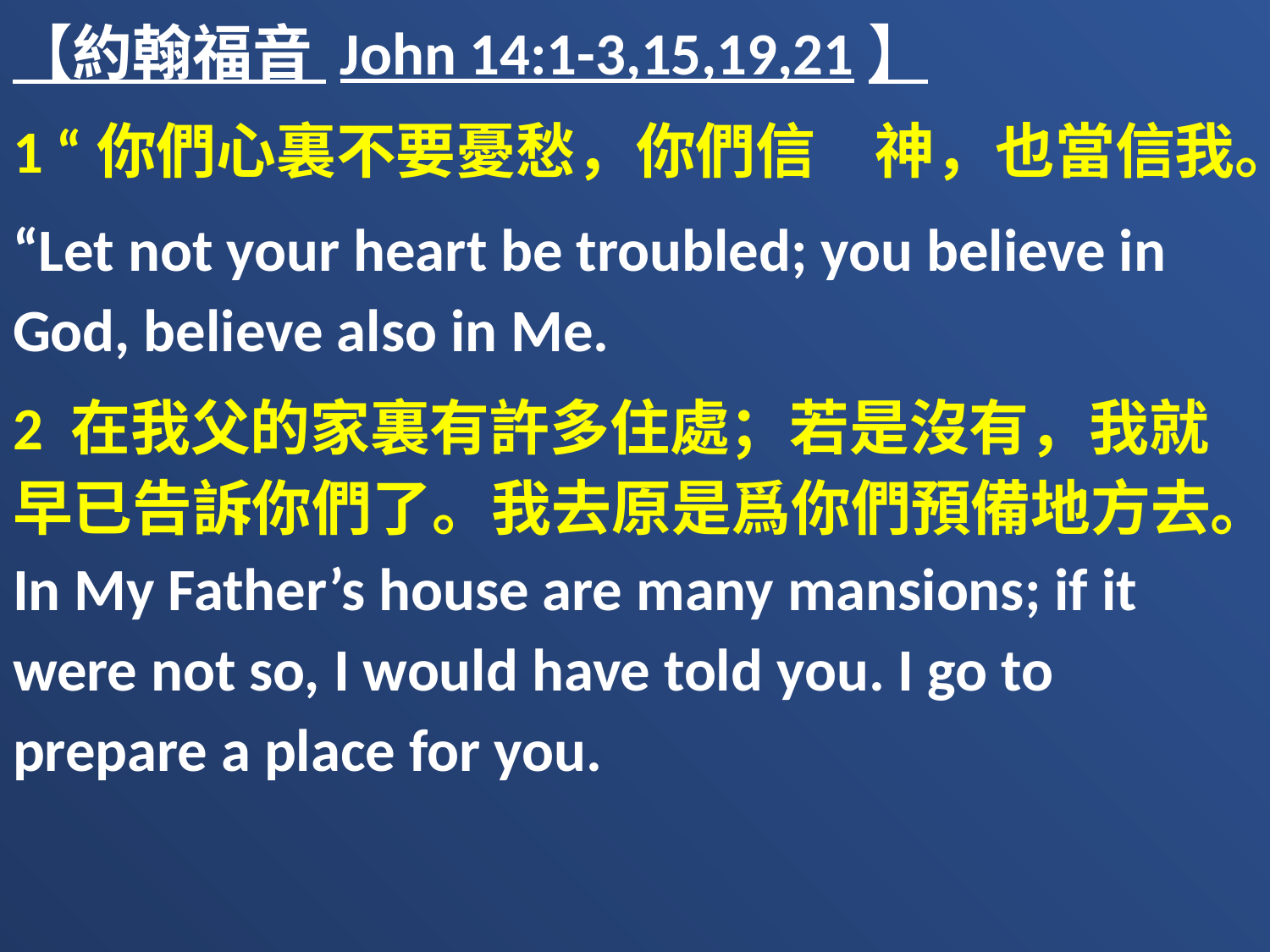

【約翰福音 John 14:1-3,15,19,21】
1 “你們心裏不要憂愁，你們信　神，也當信我。
“Let not your heart be troubled; you believe in God, believe also in Me.
2 在我父的家裏有許多住處；若是沒有，我就早已告訴你們了。我去原是爲你們預備地方去。In My Father’s house are many mansions; if it were not so, I would have told you. I go to prepare a place for you.